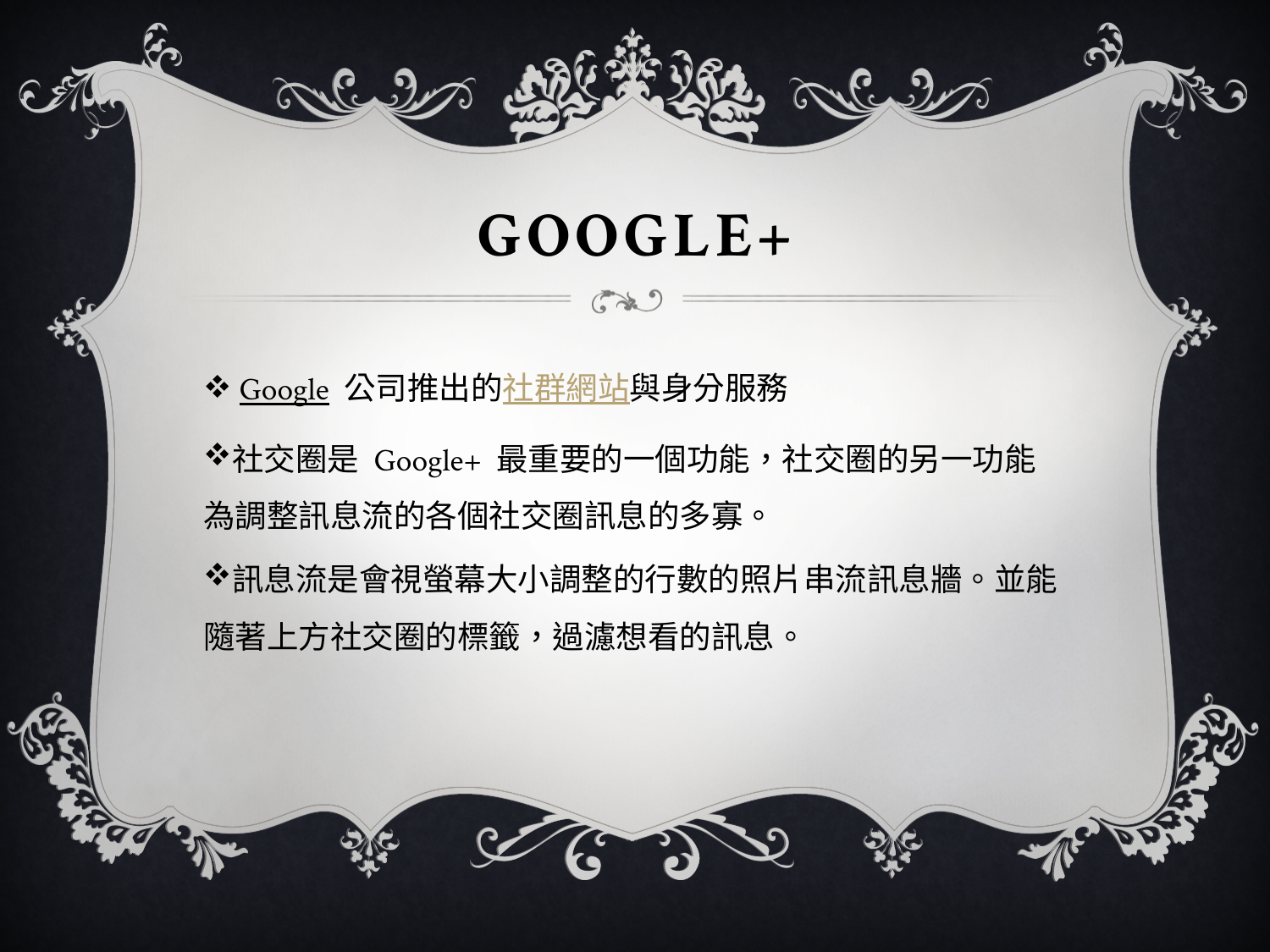

# Google+
 Google 公司推出的社群網站與身分服務
社交圈是 Google+ 最重要的一個功能，社交圈的另一功能為調整訊息流的各個社交圈訊息的多寡。
訊息流是會視螢幕大小調整的行數的照片串流訊息牆。並能隨著上方社交圈的標籤，過濾想看的訊息。